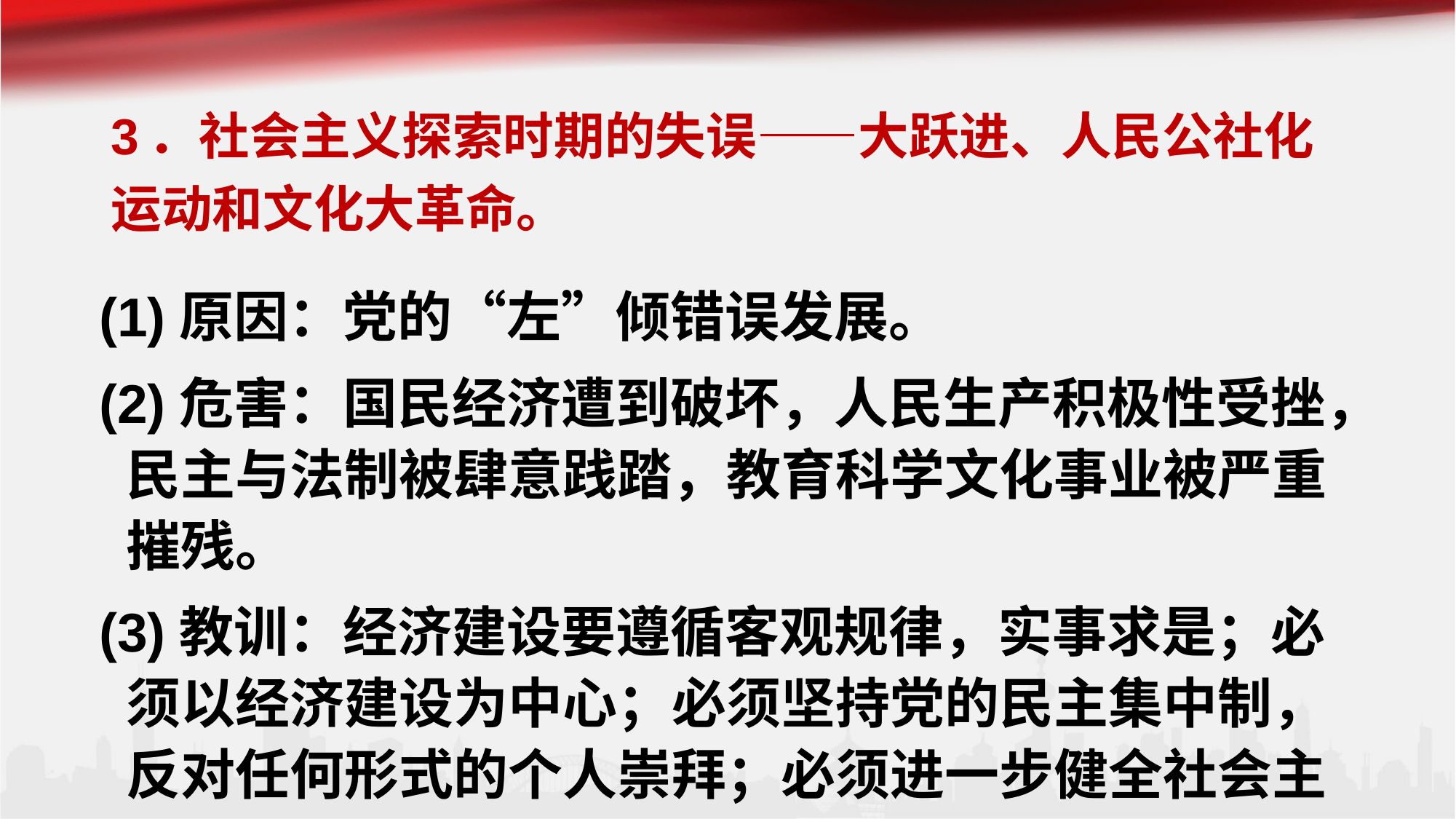

# 3．社会主义探索时期的失误——大跃进、人民公社化运动和文化大革命。
(1)原因：党的“左”倾错误发展。
(2)危害：国民经济遭到破坏，人民生产积极性受挫，民主与法制被肆意践踏，教育科学文化事业被严重摧残。
(3)教训：经济建设要遵循客观规律，实事求是；必须以经济建设为中心；必须坚持党的民主集中制，反对任何形式的个人崇拜；必须进一步健全社会主义民主法制。